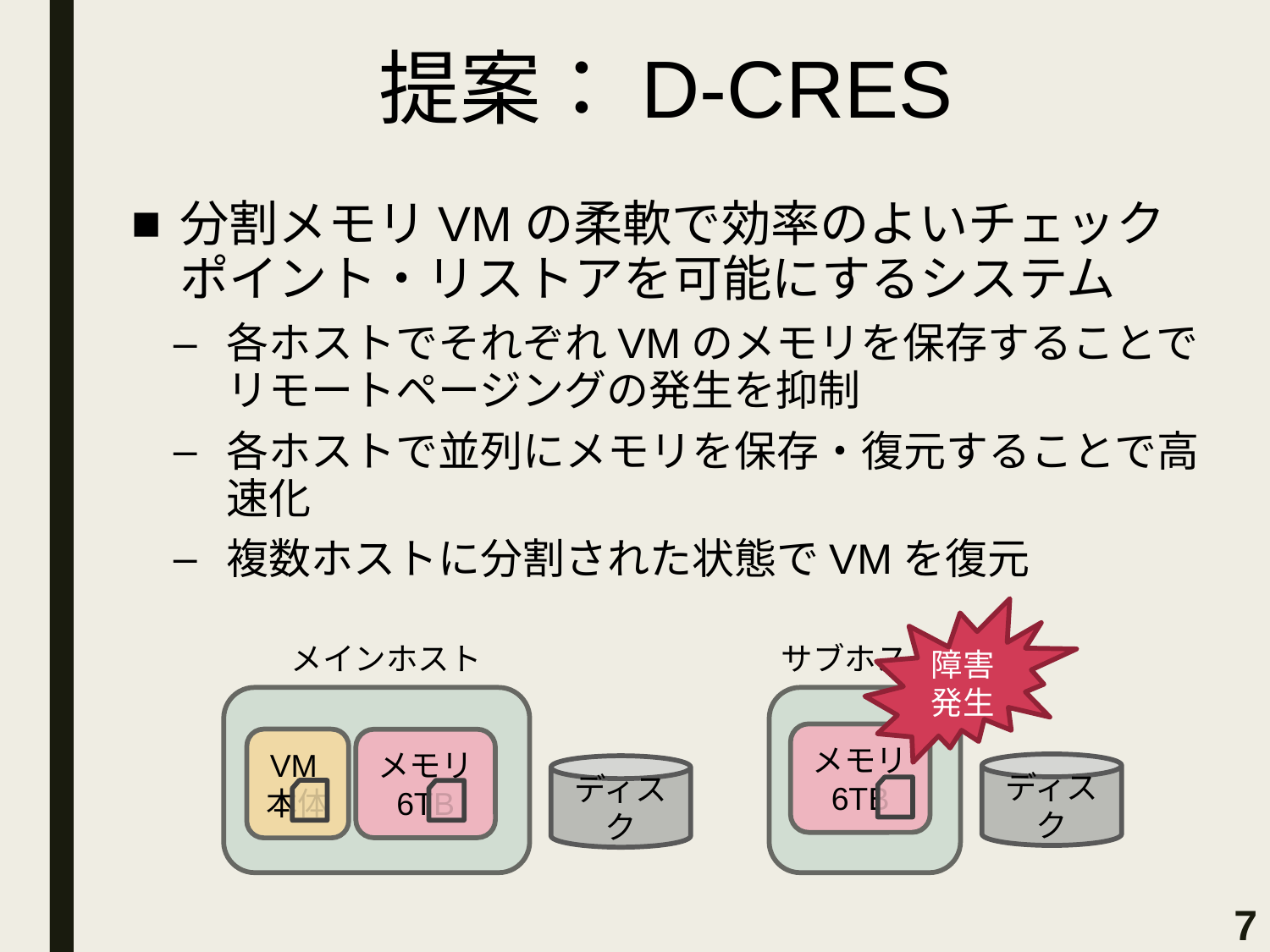

# 提案：D-CRES
分割メモリVMの柔軟で効率のよいチェックポイント・リストアを可能にするシステム
各ホストでそれぞれVMのメモリを保存することでリモートページングの発生を抑制
各ホストで並列にメモリを保存・復元することで高速化
複数ホストに分割された状態でVMを復元
障害発生
メインホスト
サブホスト

メモリ
6TB
VM本体
メモリ
6TB
ディスク
ディスク

7